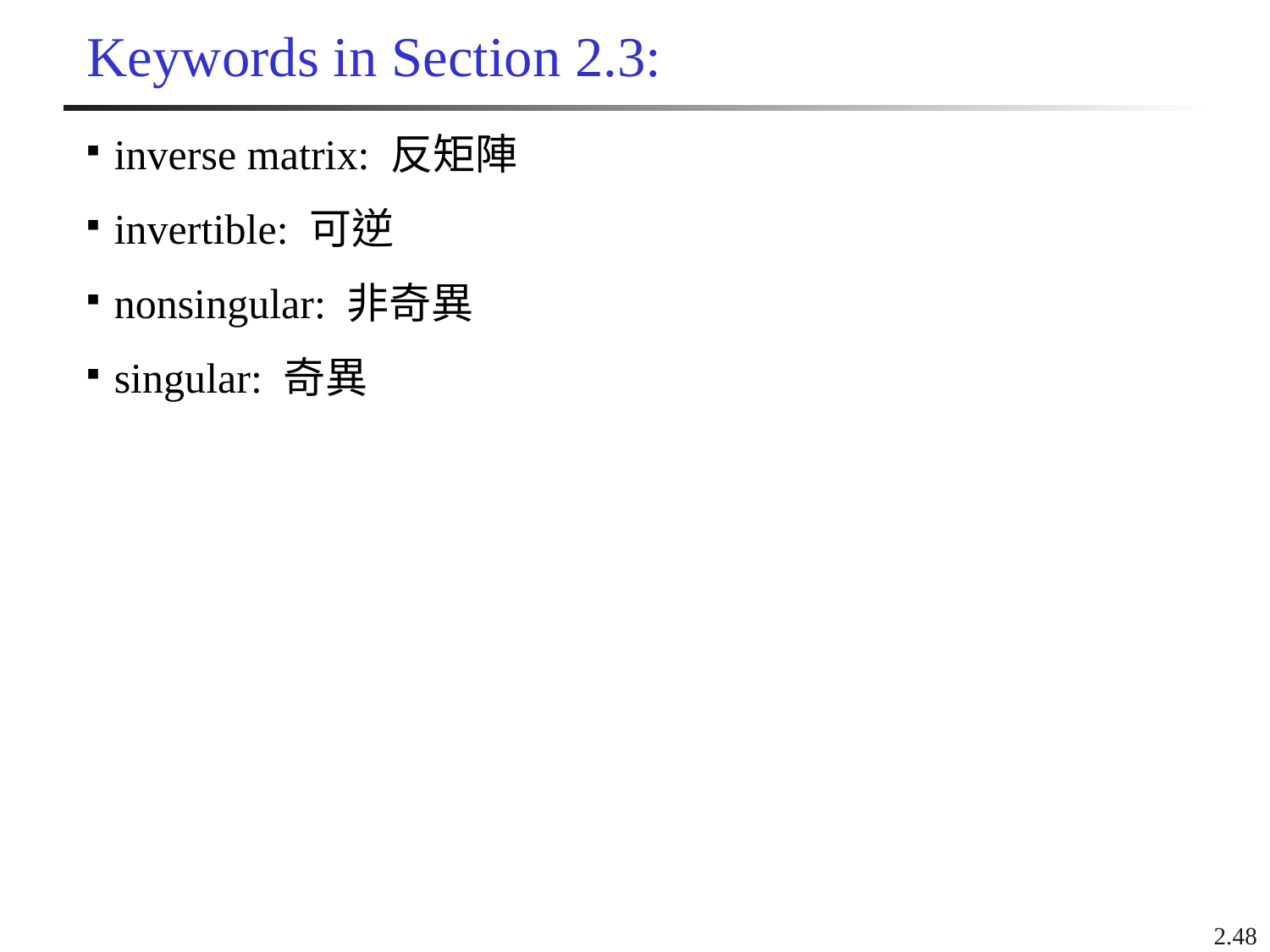

# Keywords in Section 2.3:
inverse matrix: 反矩陣
invertible: 可逆
nonsingular: 非奇異
singular: 奇異
2.48